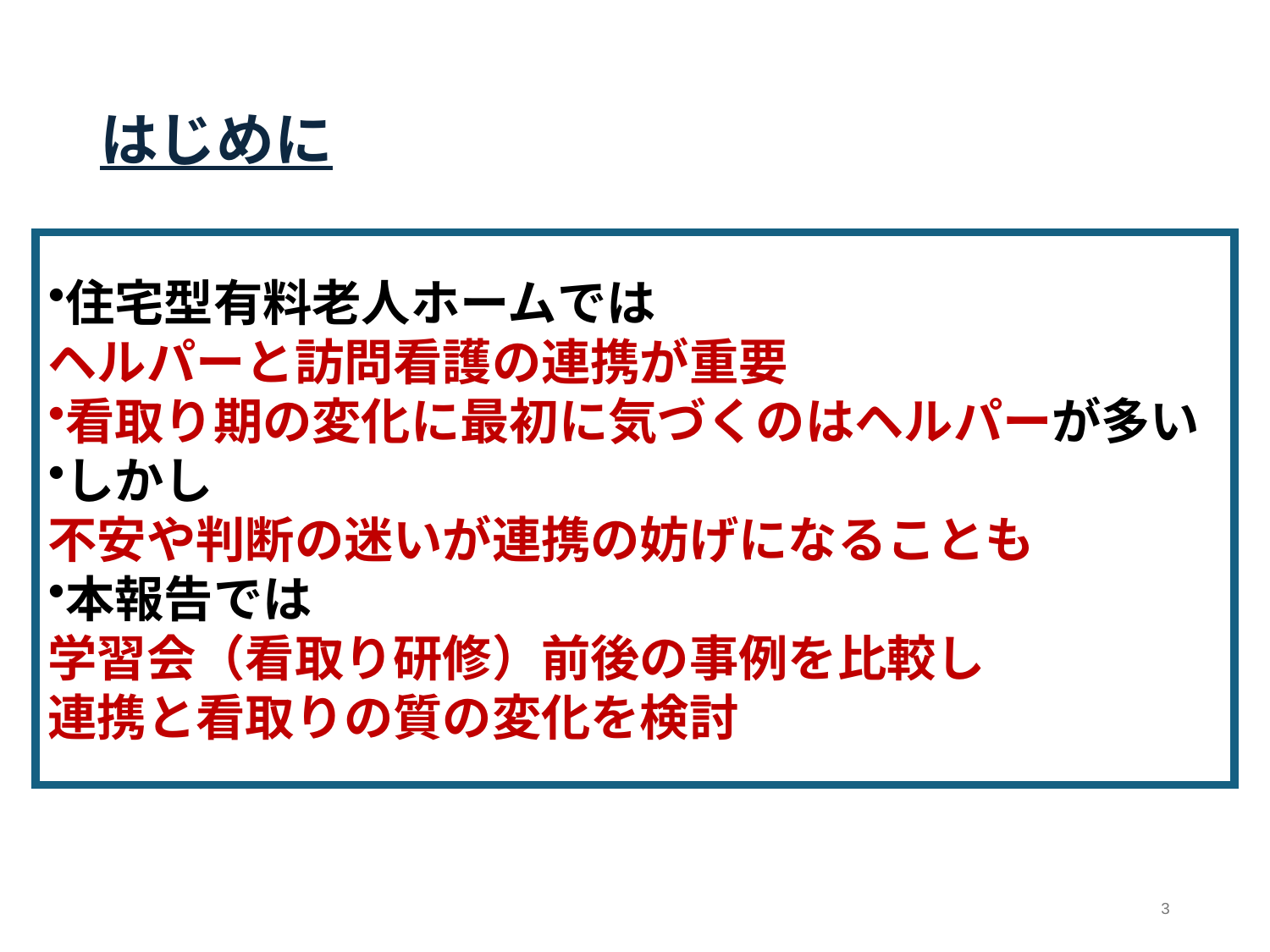

# はじめに
住宅型有料老人ホームでは
ヘルパーと訪問看護の連携が重要
看取り期の変化に最初に気づくのはヘルパーが多い
しかし
不安や判断の迷いが連携の妨げになることも
本報告では
学習会（看取り研修）前後の事例を比較し
連携と看取りの質の変化を検討
3